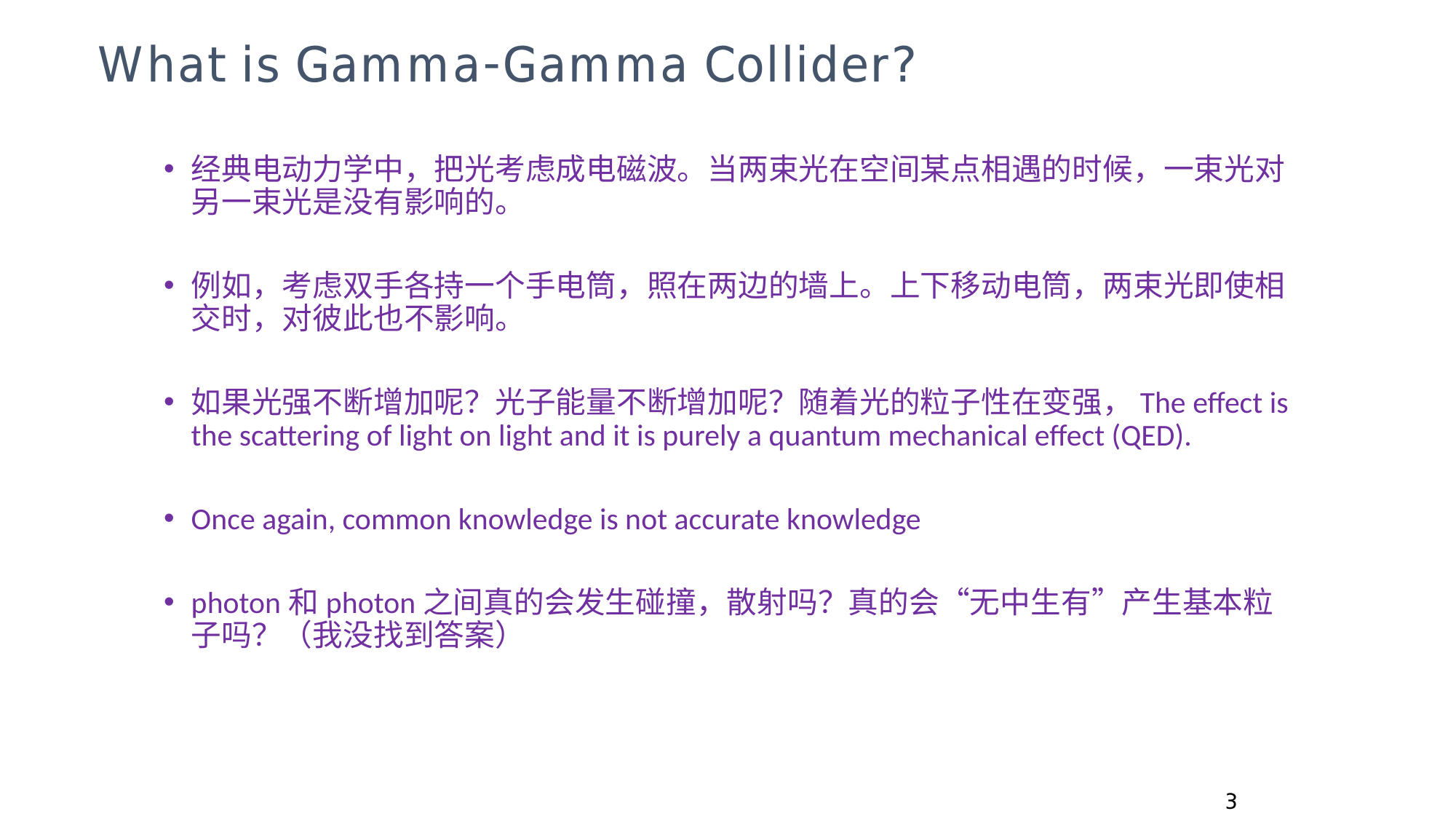

What is Gamma-Gamma Collider?
经典电动力学中，把光考虑成电磁波。当两束光在空间某点相遇的时候，一束光对另一束光是没有影响的。

例如，考虑双手各持一个手电筒，照在两边的墙上。上下移动电筒，两束光即使相交时，对彼此也不影响。

如果光强不断增加呢？光子能量不断增加呢？随着光的粒子性在变强，The effect is the scattering of light on light and it is purely a quantum mechanical effect (QED).

Once again, common knowledge is not accurate knowledge

photon和photon之间真的会发生碰撞，散射吗？真的会“无中生有”产生基本粒子吗？（我没找到答案）
3